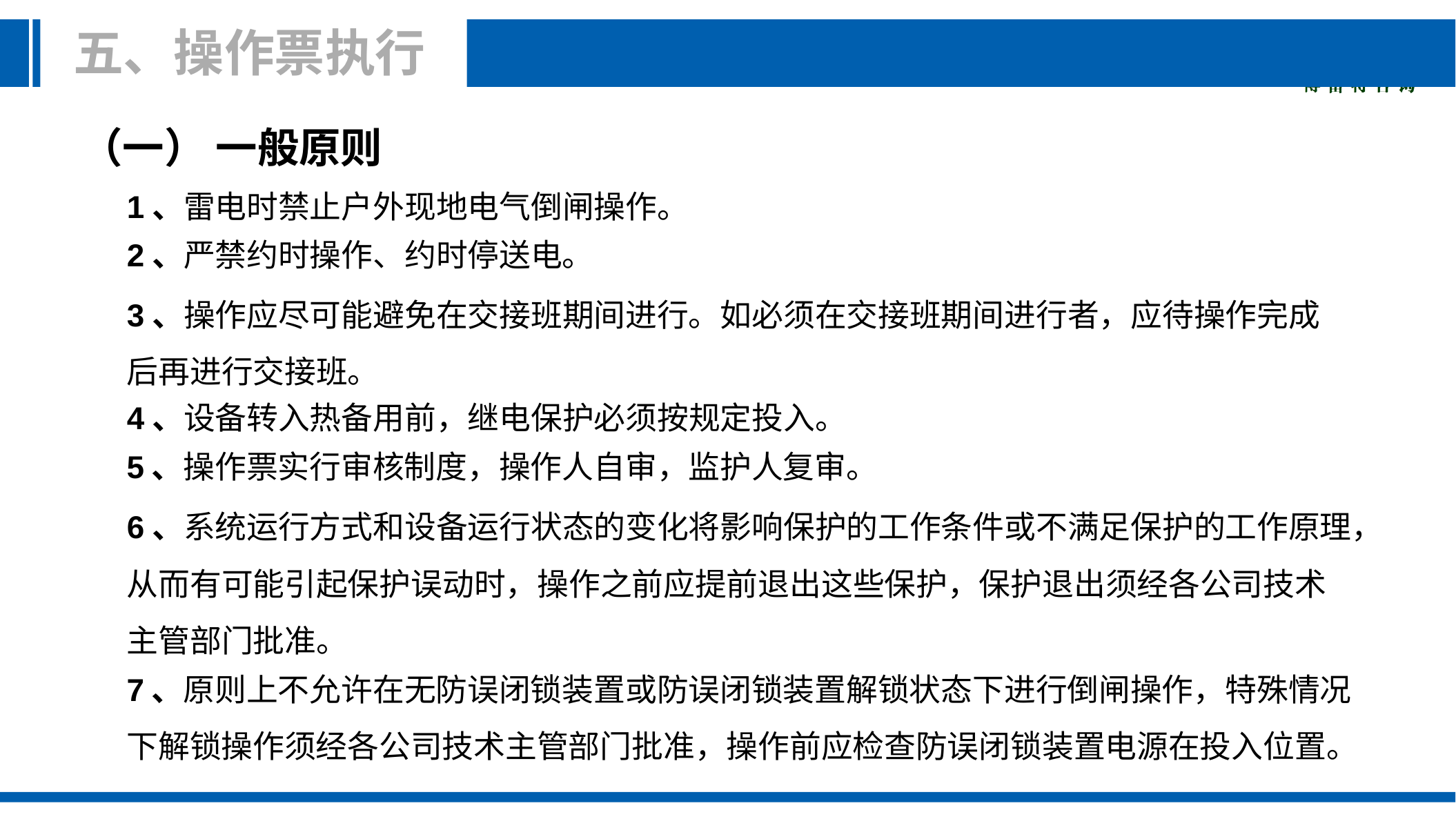

五、操作票执行
 （一） 一般原则
1、雷电时禁止户外现地电气倒闸操作。
2、严禁约时操作、约时停送电。
3、操作应尽可能避免在交接班期间进行。如必须在交接班期间进行者，应待操作完成后再进行交接班。
4、设备转入热备用前，继电保护必须按规定投入。
5、操作票实行审核制度，操作人自审，监护人复审。
6、系统运行方式和设备运行状态的变化将影响保护的工作条件或不满足保护的工作原理，从而有可能引起保护误动时，操作之前应提前退出这些保护，保护退出须经各公司技术主管部门批准。
7、原则上不允许在无防误闭锁装置或防误闭锁装置解锁状态下进行倒闸操作，特殊情况下解锁操作须经各公司技术主管部门批准，操作前应检查防误闭锁装置电源在投入位置。